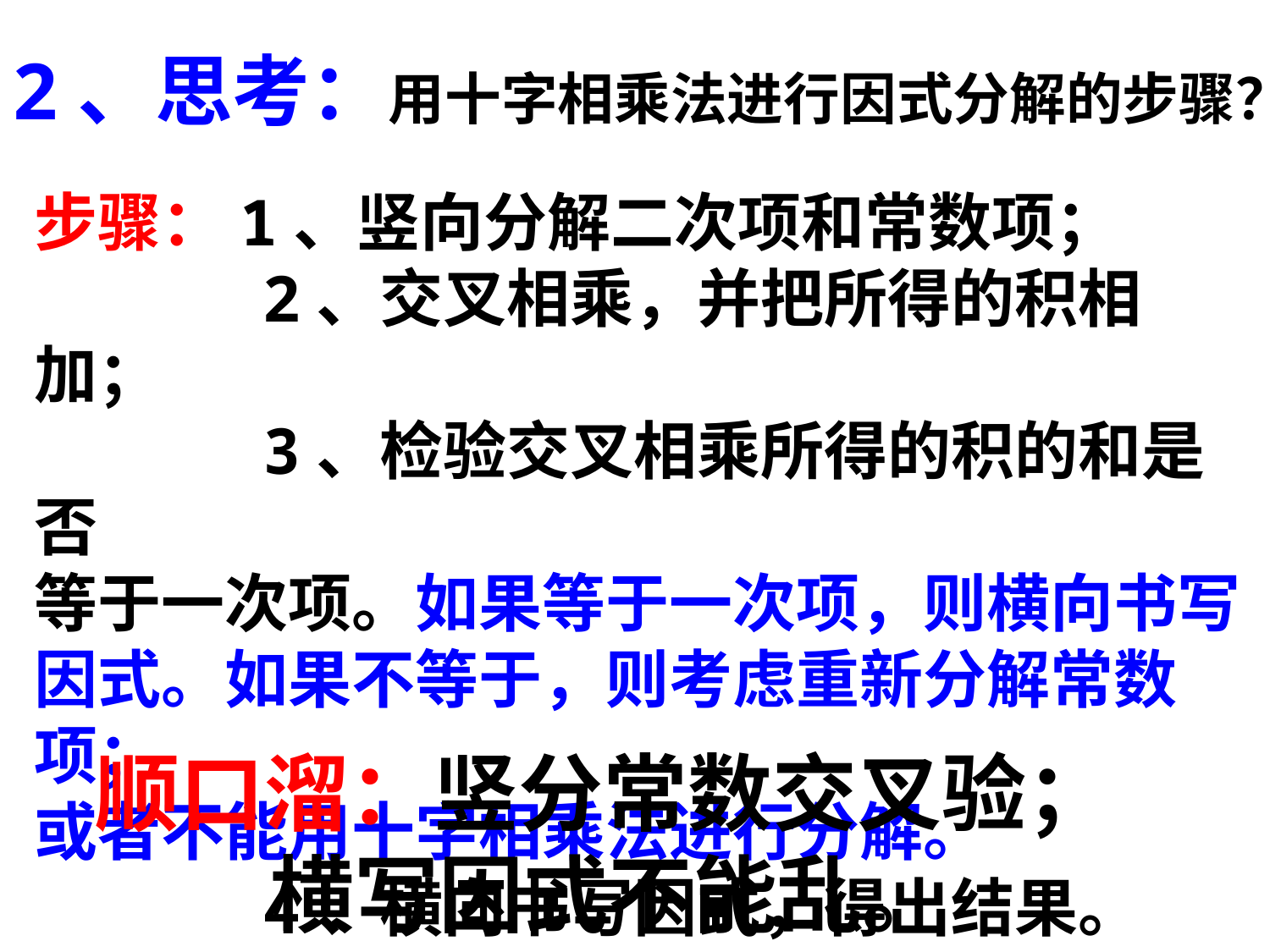

2、思考：用十字相乘法进行因式分解的步骤？
步骤：1、竖向分解二次项和常数项；
      2、交叉相乘，并把所得的积相加；
      3、检验交叉相乘所得的积的和是否
等于一次项。如果等于一次项，则横向书写
因式。如果不等于，则考虑重新分解常数项；
或者不能用十字相乘法进行分解。
      4、横向书写因式，得出结果。
顺口溜：竖分常数交叉验；
        横写因式不能乱。